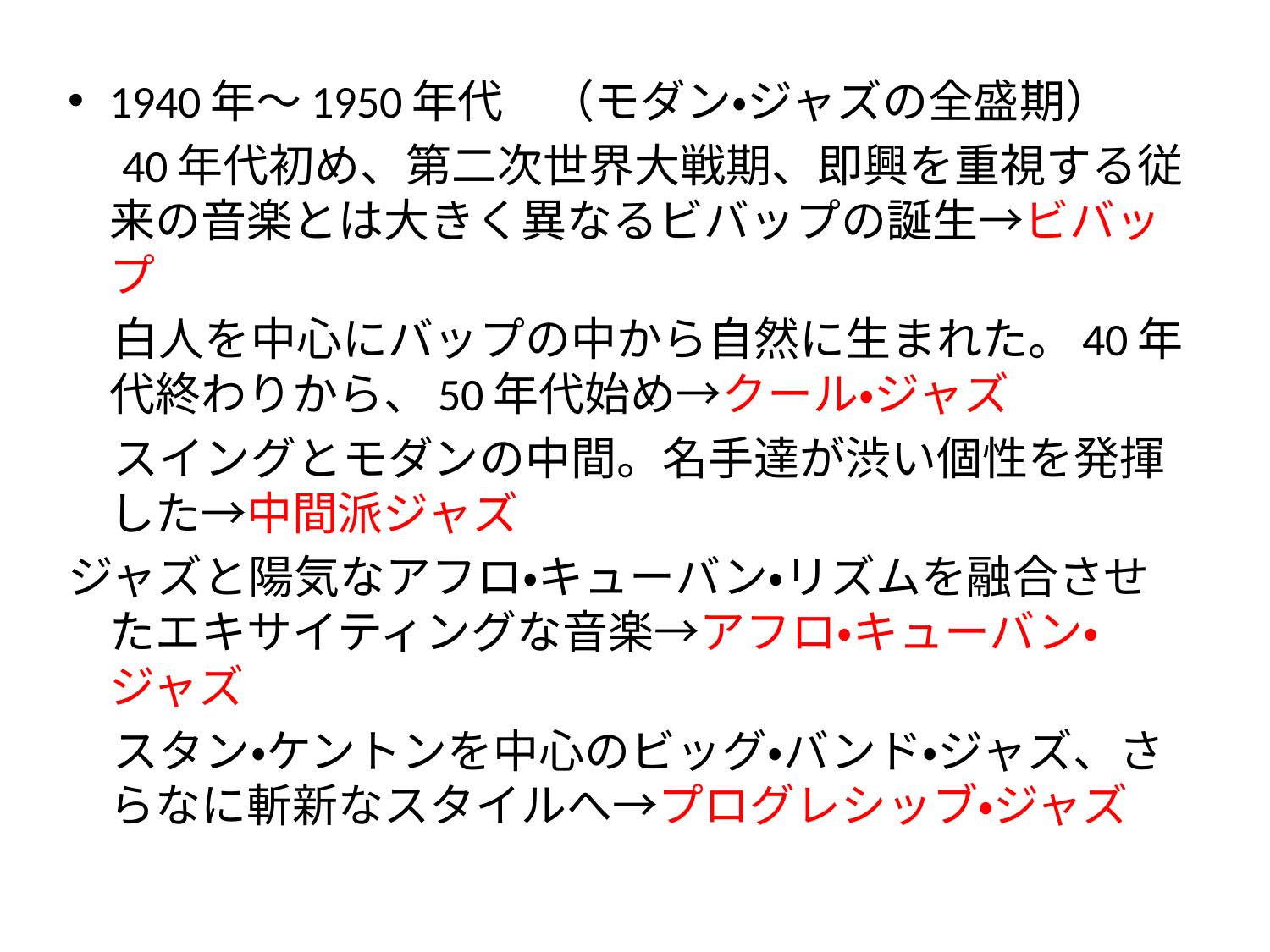

#
1940年～1950年代　（モダン・ジャズの全盛期）
　40年代初め、第二次世界大戦期、即興を重視する従来の音楽とは大きく異なるビバップの誕生→ビバップ
　白人を中心にバップの中から自然に生まれた。40年代終わりから、50年代始め→クール・ジャズ
　スイングとモダンの中間。名手達が渋い個性を発揮した→中間派ジャズ
ジャズと陽気なアフロ・キューバン・リズムを融合させたエキサイティングな音楽→アフロ・キューバン・ジャズ
　スタン・ケントンを中心のビッグ・バンド・ジャズ、さらなに斬新なスタイルへ→プログレシッブ・ジャズ